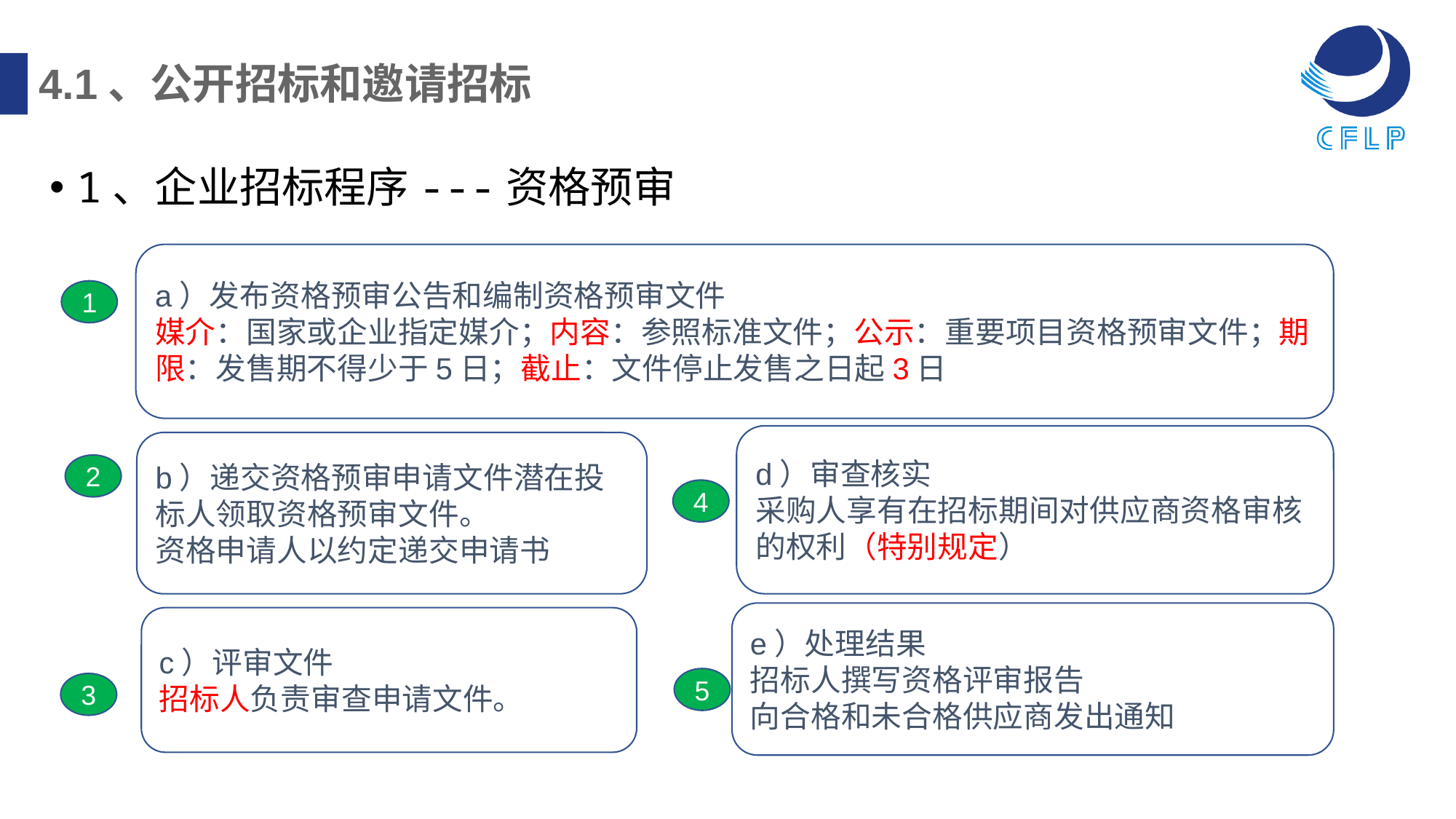

4.1、公开招标和邀请招标

1、企业招标程序---资格预审

a）发布资格预审公告和编制资格预审文件
媒介：国家或企业指定媒介；内容：参照标准文件；公示：重要项目资格预审文件；期限：发售期不得少于5日；截止：文件停止发售之日起3日
1

d）审查核实
采购人享有在招标期间对供应商资格审核的权利（特别规定）

b）递交资格预审申请文件潜在投标人领取资格预审文件。
资格申请人以约定递交申请书
2
4
e）处理结果
招标人撰写资格评审报告
向合格和未合格供应商发出通知
c）评审文件
招标人负责审查申请文件。
5
3